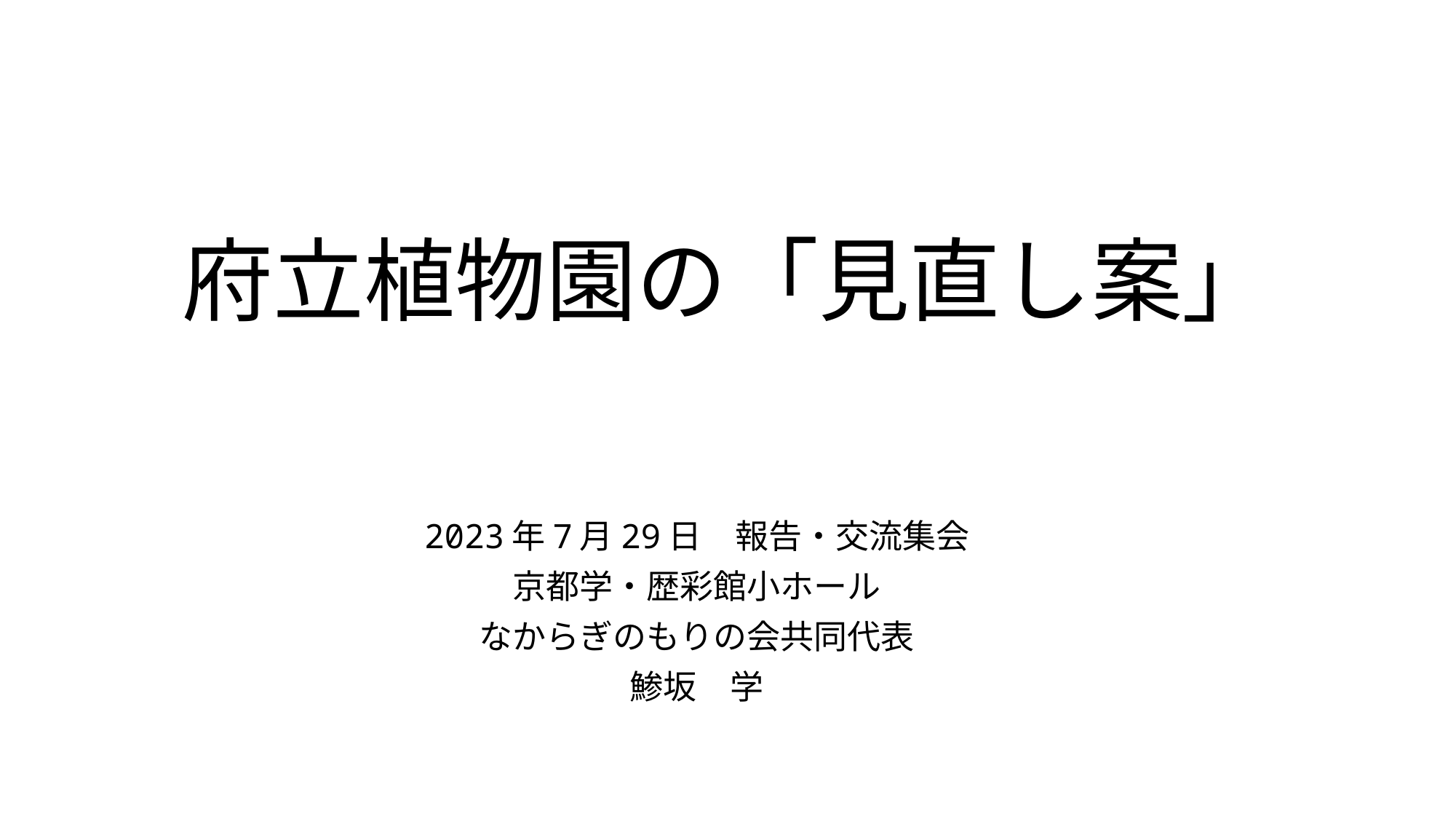

# 府立植物園の「見直し案」
2023年7月29日　報告・交流集会
京都学・歴彩館小ホール
なからぎのもりの会共同代表
鯵坂　学